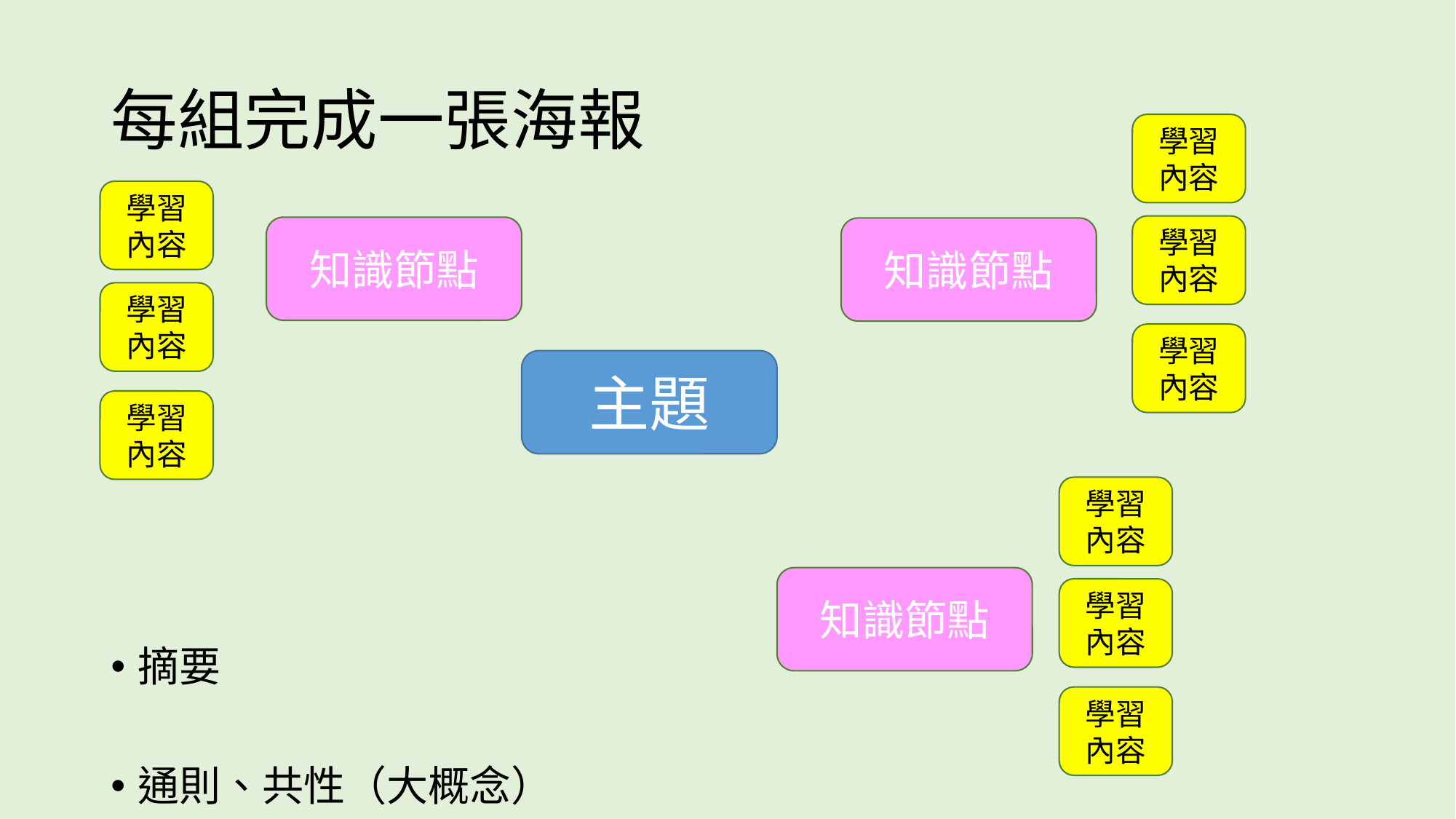

# 每組完成一張海報
學習內容
學習內容
學習內容
知識節點

摘要

通則、共性（大概念）

知識節點
學習內容
學習內容
主題
學習內容
學習內容
知識節點
學習內容
學習內容